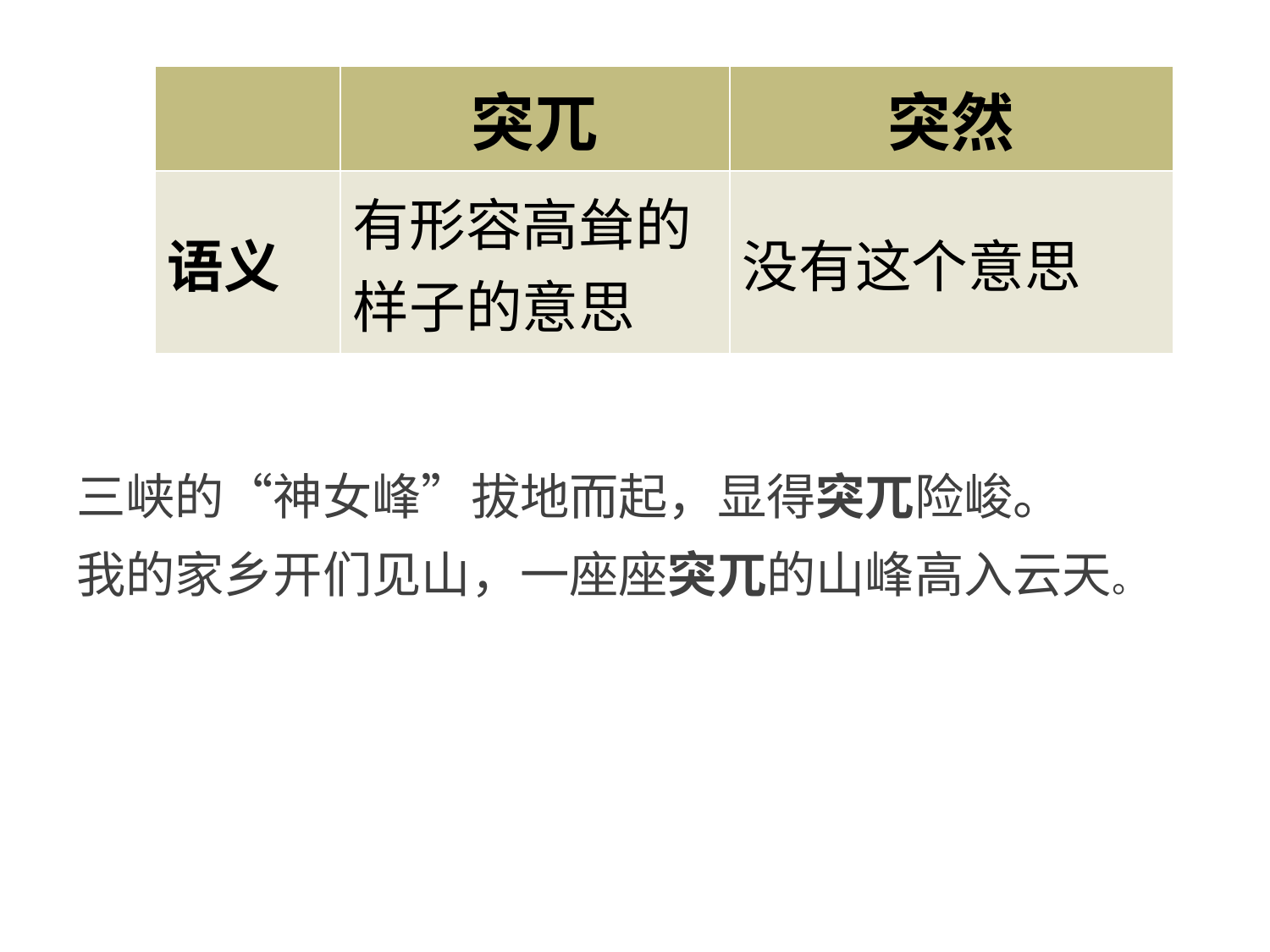

|  | 突兀 | 突然 |
| --- | --- | --- |
| 语义 | 有形容高耸的样子的意思 | 没有这个意思 |
三峡的“神女峰”拔地而起，显得突兀险峻。
我的家乡开们见山，一座座突兀的山峰高入云天。